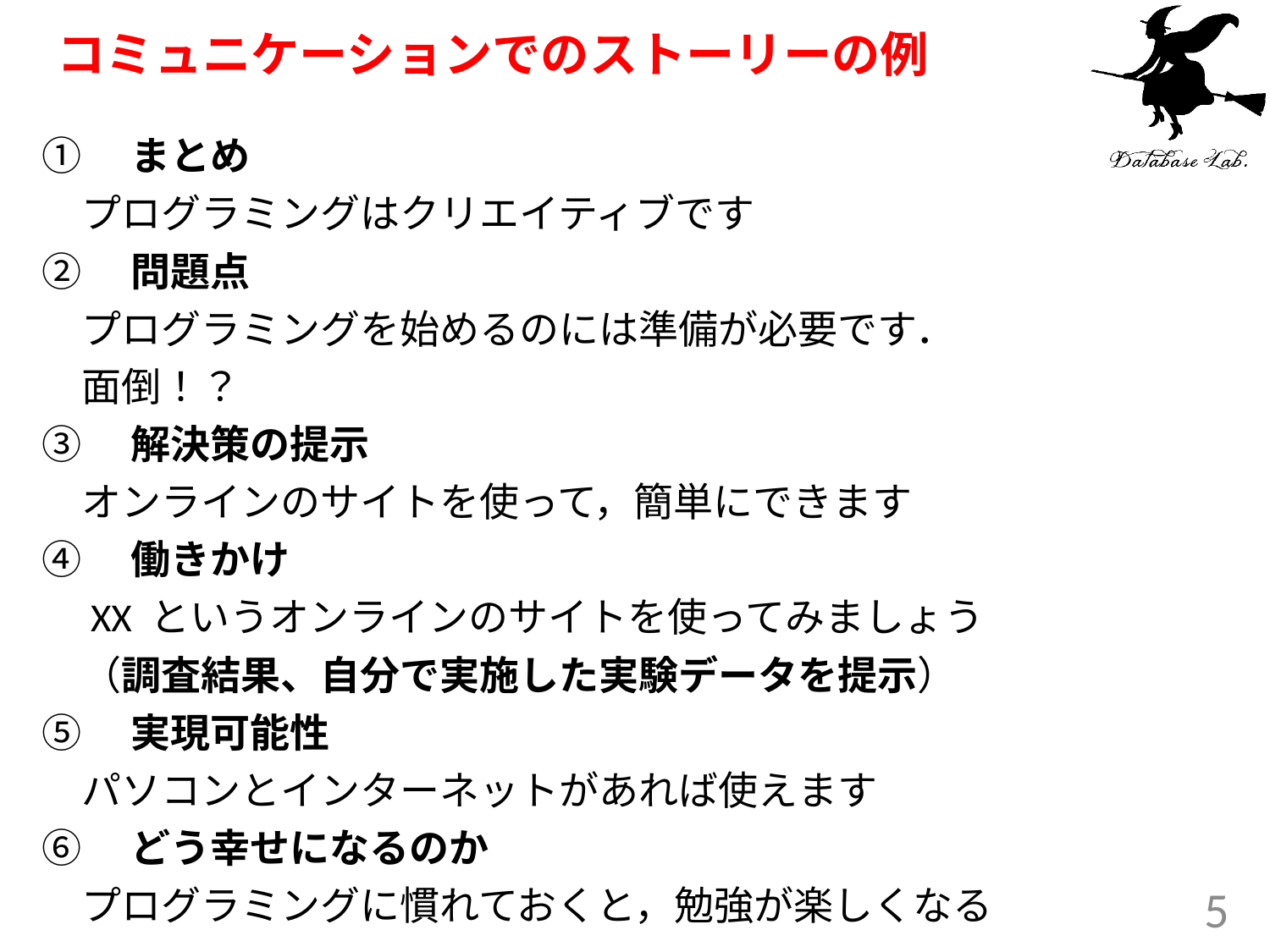

# コミュニケーションでのストーリーの例
①　まとめ
　プログラミングはクリエイティブです
②　問題点
　プログラミングを始めるのには準備が必要です．
　面倒！？
③　解決策の提示
　オンラインのサイトを使って，簡単にできます
④　働きかけ
　XX というオンラインのサイトを使ってみましょう
　（調査結果、自分で実施した実験データを提示）
⑤　実現可能性
　パソコンとインターネットがあれば使えます
⑥　どう幸せになるのか
　プログラミングに慣れておくと，勉強が楽しくなる
5